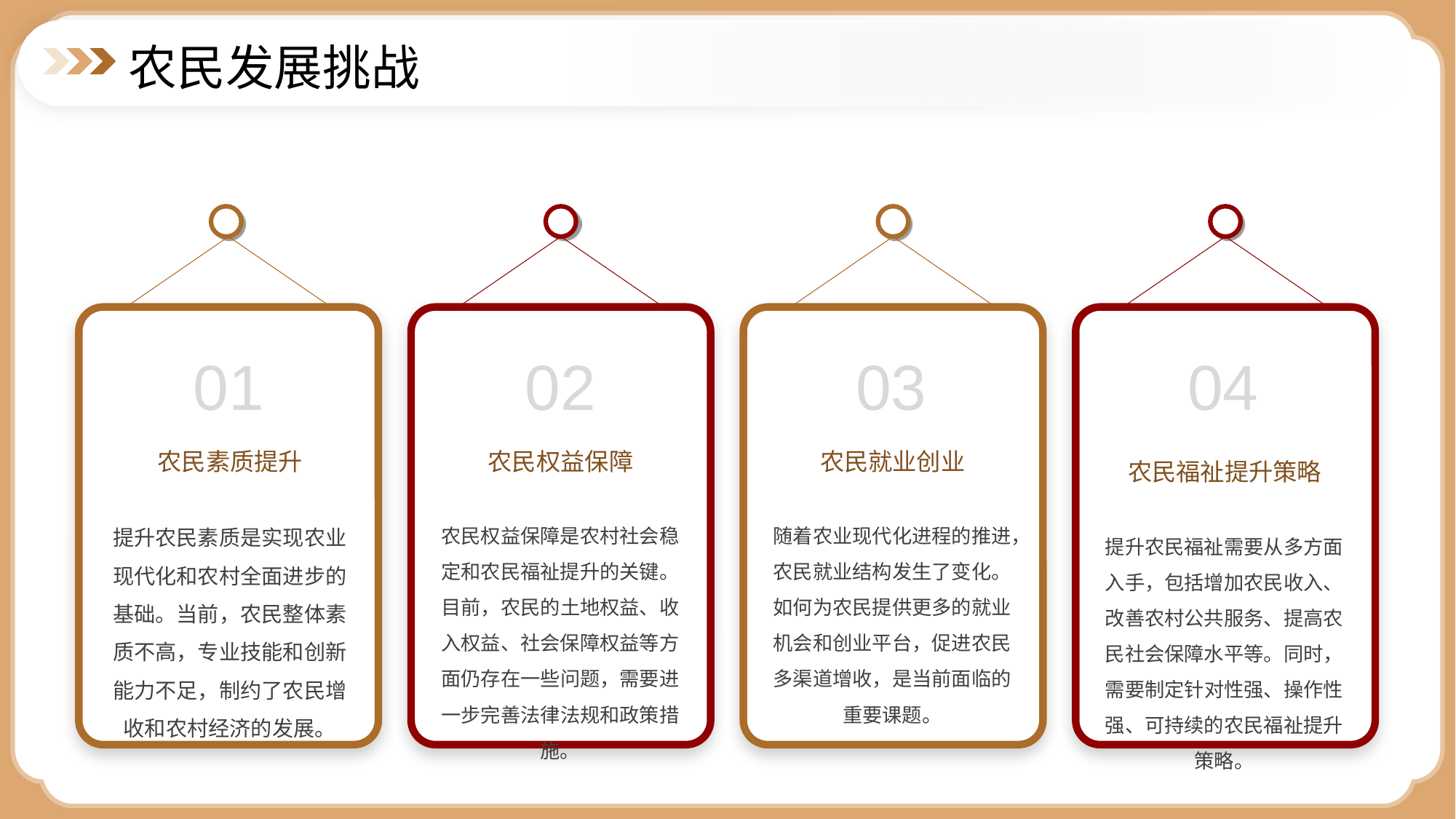

农民发展挑战

01
02
03
04
农民素质提升
农民权益保障
农民就业创业
农民福祉提升策略
提升农民素质是实现农业现代化和农村全面进步的基础。当前，农民整体素质不高，专业技能和创新能力不足，制约了农民增收和农村经济的发展。
农民权益保障是农村社会稳定和农民福祉提升的关键。目前，农民的土地权益、收入权益、社会保障权益等方面仍存在一些问题，需要进一步完善法律法规和政策措施。
随着农业现代化进程的推进，农民就业结构发生了变化。如何为农民提供更多的就业机会和创业平台，促进农民多渠道增收，是当前面临的重要课题。
提升农民福祉需要从多方面入手，包括增加农民收入、改善农村公共服务、提高农民社会保障水平等。同时，需要制定针对性强、操作性强、可持续的农民福祉提升策略。